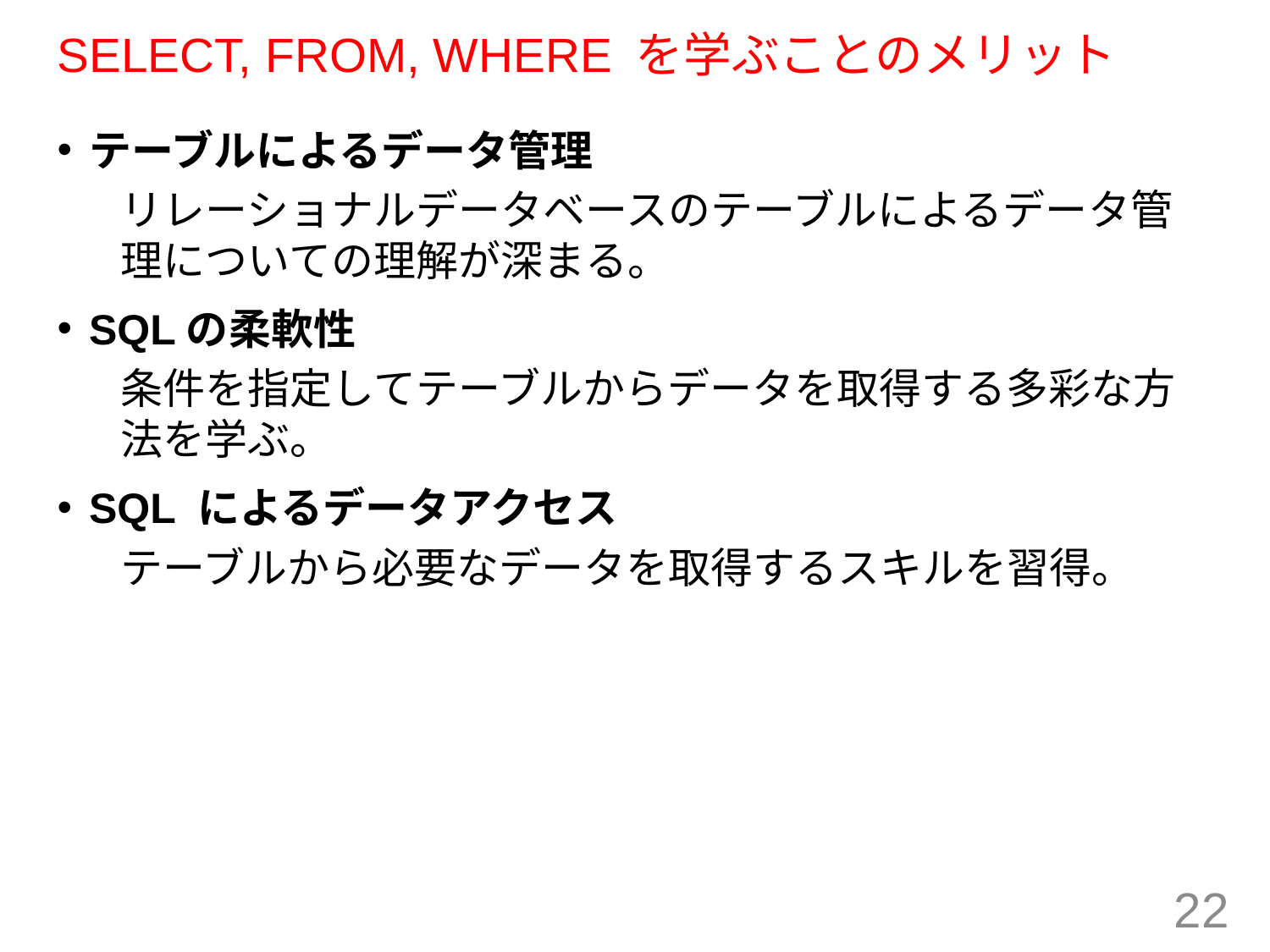

# SELECT, FROM, WHERE を学ぶことのメリット
テーブルによるデータ管理
リレーショナルデータベースのテーブルによるデータ管理についての理解が深まる。
SQLの柔軟性
条件を指定してテーブルからデータを取得する多彩な方法を学ぶ。
SQL によるデータアクセス
テーブルから必要なデータを取得するスキルを習得。

22